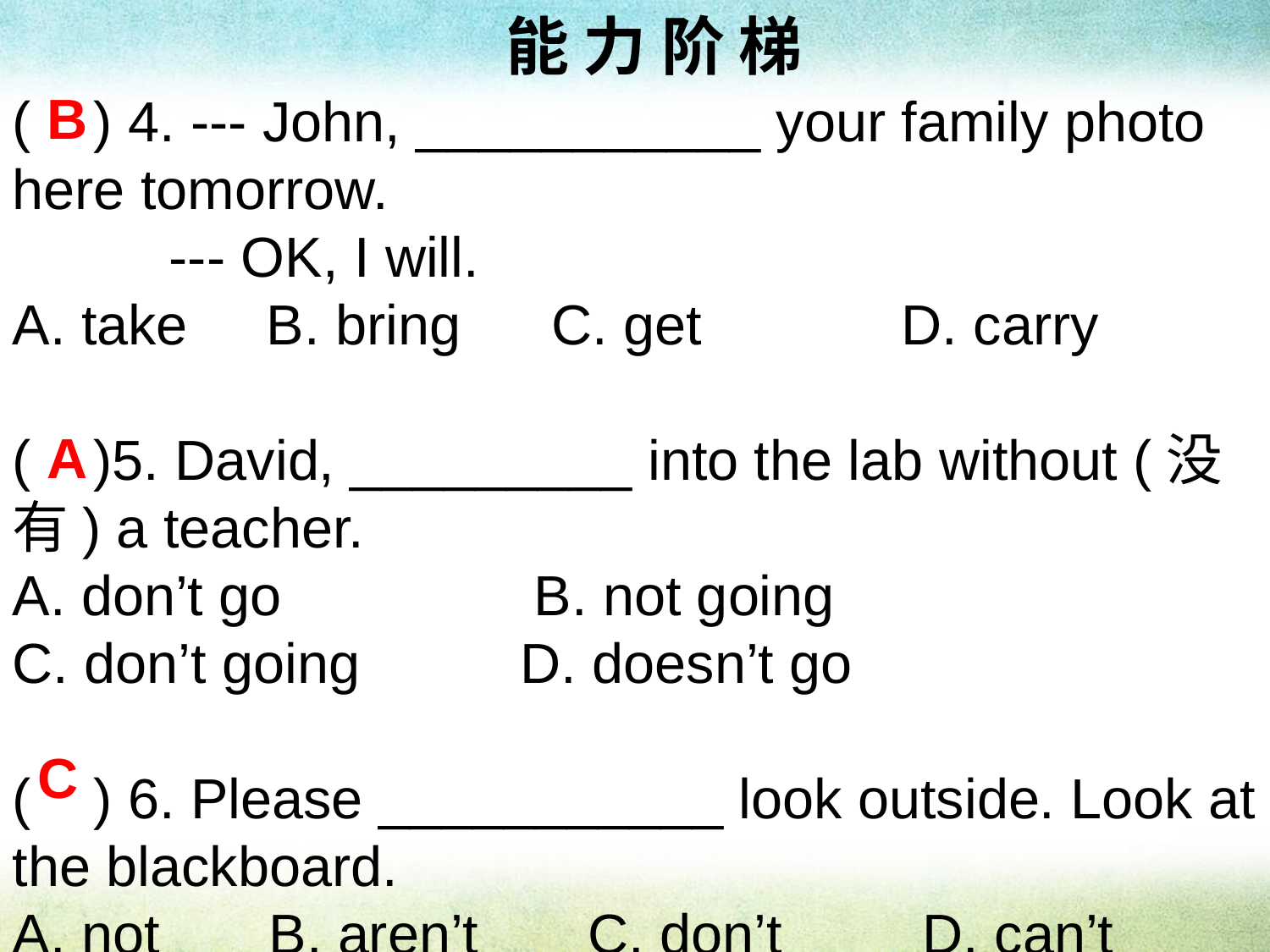

能 力 阶 梯
B
(    ) 4. --- John, ___________ your family photo here tomorrow.
          --- OK, I will.
A. take	B. bring	  C. get		D. carry

(    )5. David, _________ into the lab without (没有) a teacher.
A. don’t go      	         B. not going
C. don’t going   	D. doesn’t go

(    ) 6. Please ___________ look outside. Look at the blackboard.
A. not       B. aren’t       C. don’t         D. can’t
A
C